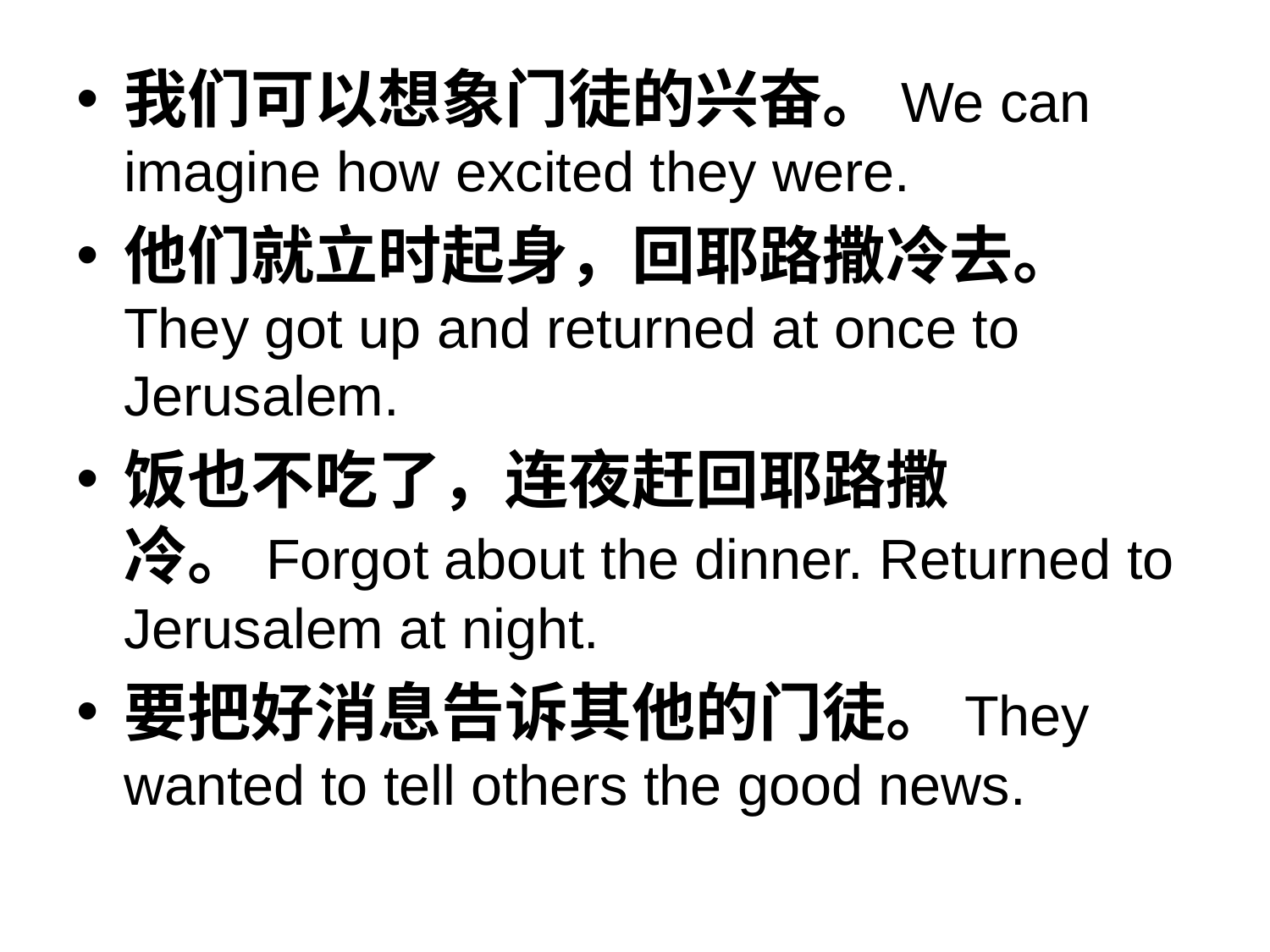

我们可以想象门徒的兴奋。We can imagine how excited they were.
他们就立时起身，回耶路撒冷去。 They got up and returned at once to Jerusalem.
饭也不吃了，连夜赶回耶路撒冷。Forgot about the dinner. Returned to Jerusalem at night.
要把好消息告诉其他的门徒。They wanted to tell others the good news.